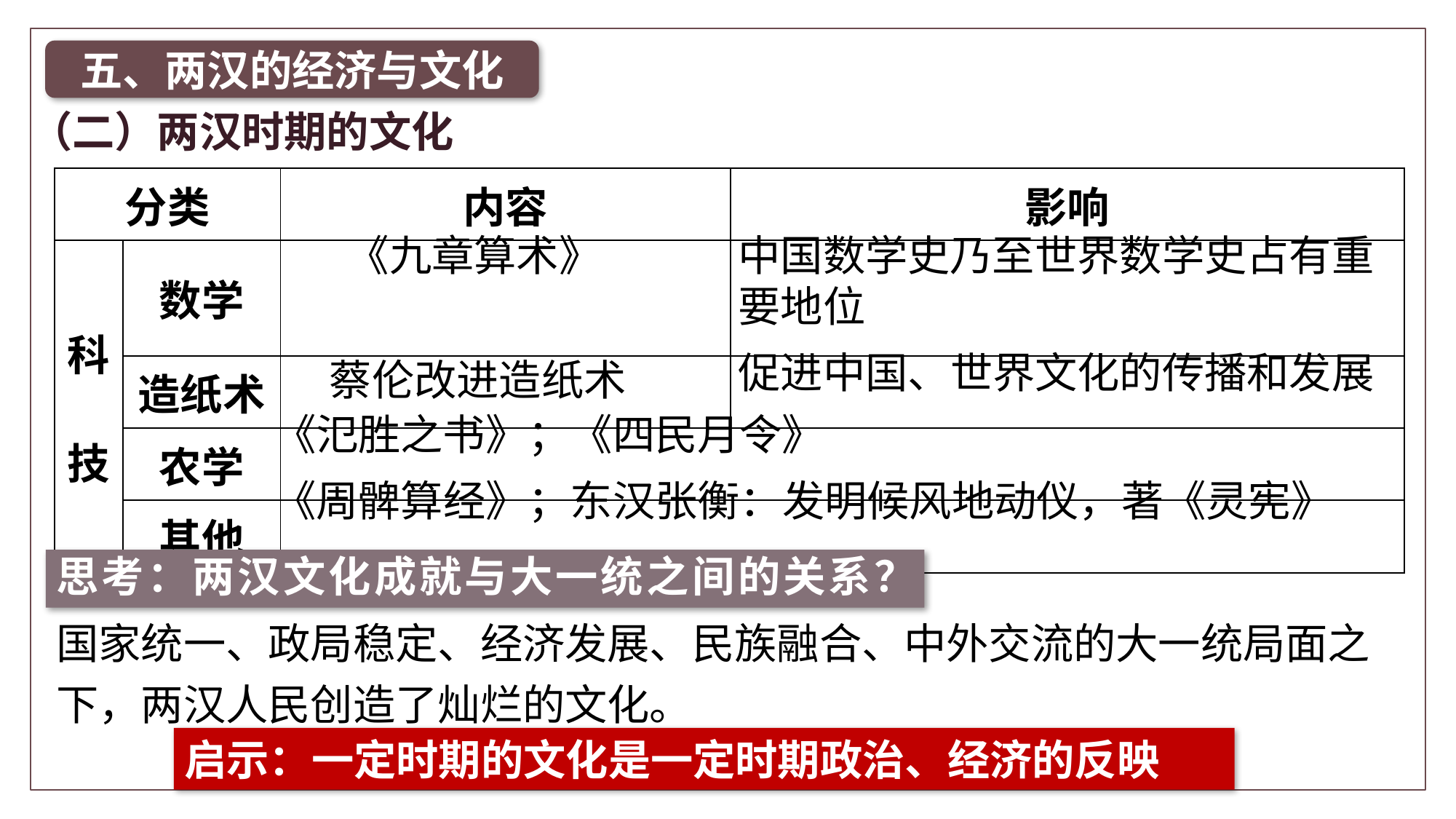

五、两汉的经济与文化
（二）两汉时期的文化
| 分类 |  | 内容 | 影响 |
| --- | --- | --- | --- |
| 科 技 | 数学 |  |  |
|  | 造纸术 |  |  |
|  | 农学 |  |  |
|  | 其他 |  |  |
《九章算术》
中国数学史乃至世界数学史占有重要地位
促进中国、世界文化的传播和发展
蔡伦改进造纸术
《氾胜之书》；《四民月令》
《周髀算经》；东汉张衡：发明候风地动仪，著《灵宪》
思考：两汉文化成就与大一统之间的关系？
国家统一、政局稳定、经济发展、民族融合、中外交流的大一统局面之下，两汉人民创造了灿烂的文化。
启示：一定时期的文化是一定时期政治、经济的反映